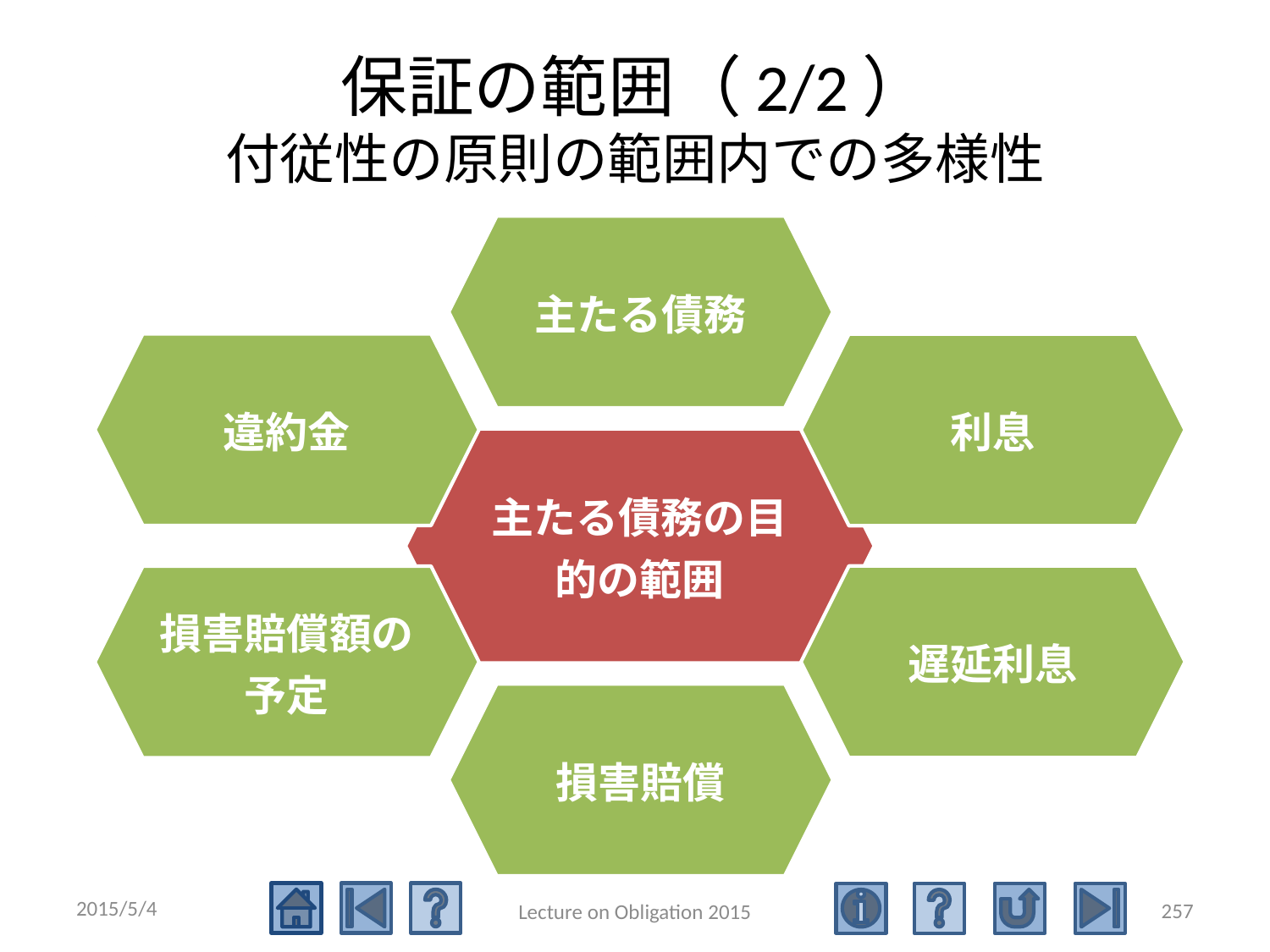

# 保証の範囲（2/2） 付従性の原則の範囲内での多様性
主たる債務の目的の範囲
主たる債務
遅延利息
損害賠償額の予定
利息
損害賠償
違約金
2015/5/4
257
Lecture on Obligation 2015